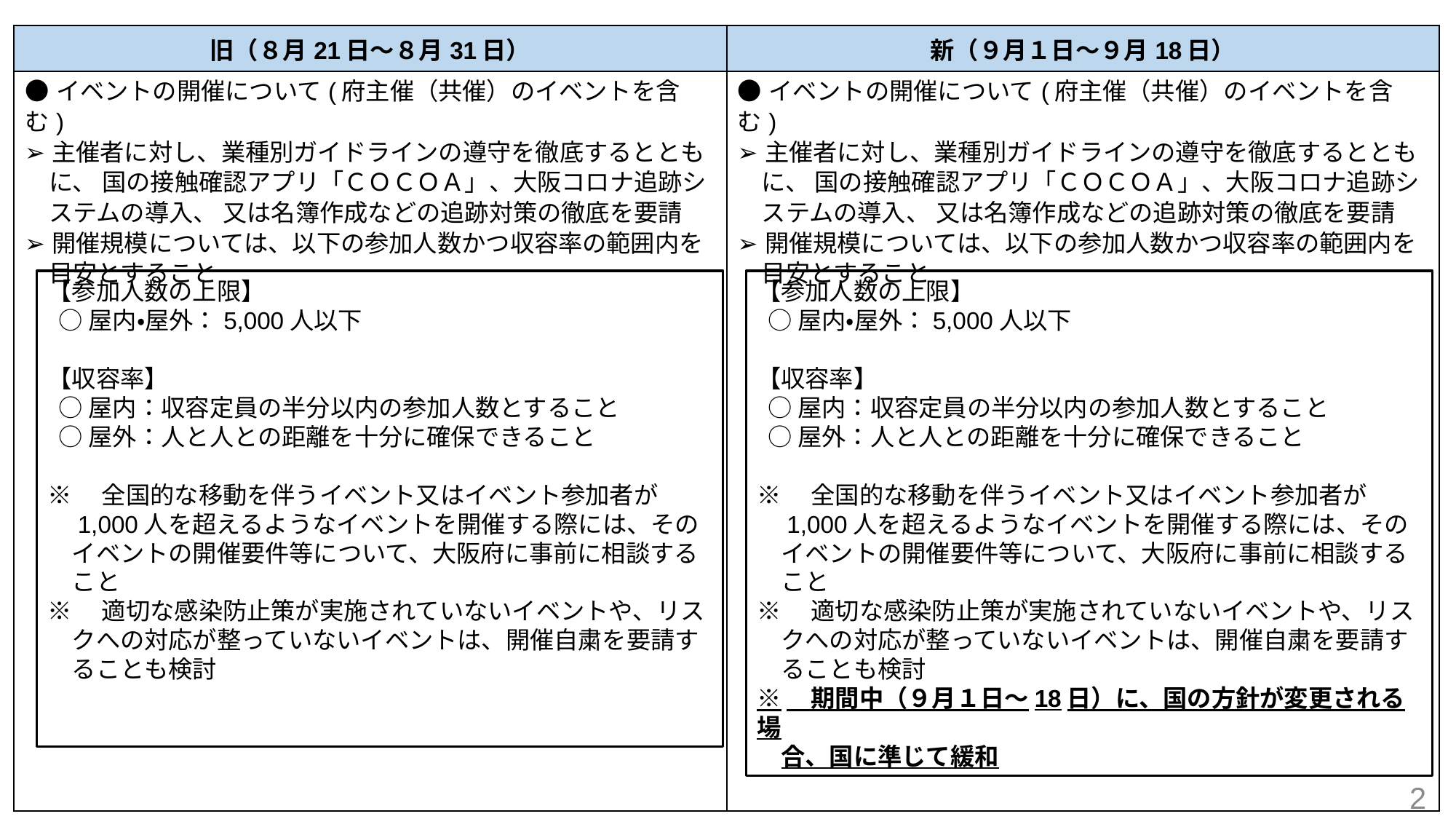

| 旧（８月21日～８月31日） | 新（９月１日～９月18日） |
| --- | --- |
| ●イベントの開催について(府主催（共催）のイベントを含む) ➢主催者に対し、業種別ガイドラインの遵守を徹底するととも 　に、 国の接触確認アプリ「ＣＯＣＯＡ」、大阪コロナ追跡シ 　ステムの導入、 又は名簿作成などの追跡対策の徹底を要請 ➢開催規模については、以下の参加人数かつ収容率の範囲内を 　目安とすること | ●イベントの開催について(府主催（共催）のイベントを含む) ➢主催者に対し、業種別ガイドラインの遵守を徹底するととも 　に、 国の接触確認アプリ「ＣＯＣＯＡ」、大阪コロナ追跡シ 　ステムの導入、 又は名簿作成などの追跡対策の徹底を要請 ➢開催規模については、以下の参加人数かつ収容率の範囲内を 　目安とすること |
【参加人数の上限】
  ○屋内・屋外：5,000人以下

【収容率】
  ○屋内：収容定員の半分以内の参加人数とすること
  ○屋外：人と人との距離を十分に確保できること

※　全国的な移動を伴うイベント又はイベント参加者が
　1,000人を超えるようなイベントを開催する際には、その
　イベントの開催要件等について、大阪府に事前に相談する
　こと
※　適切な感染防止策が実施されていないイベントや、リス
　クへの対応が整っていないイベントは、開催自粛を要請す
　ることも検討

【参加人数の上限】
  ○屋内・屋外：5,000人以下

【収容率】
  ○屋内：収容定員の半分以内の参加人数とすること
  ○屋外：人と人との距離を十分に確保できること

※　全国的な移動を伴うイベント又はイベント参加者が
　1,000人を超えるようなイベントを開催する際には、その
　イベントの開催要件等について、大阪府に事前に相談する
　こと
※　適切な感染防止策が実施されていないイベントや、リス
　クへの対応が整っていないイベントは、開催自粛を要請す
　ることも検討
※　期間中（９月１日～18日）に、国の方針が変更される場
　合、国に準じて緩和
2